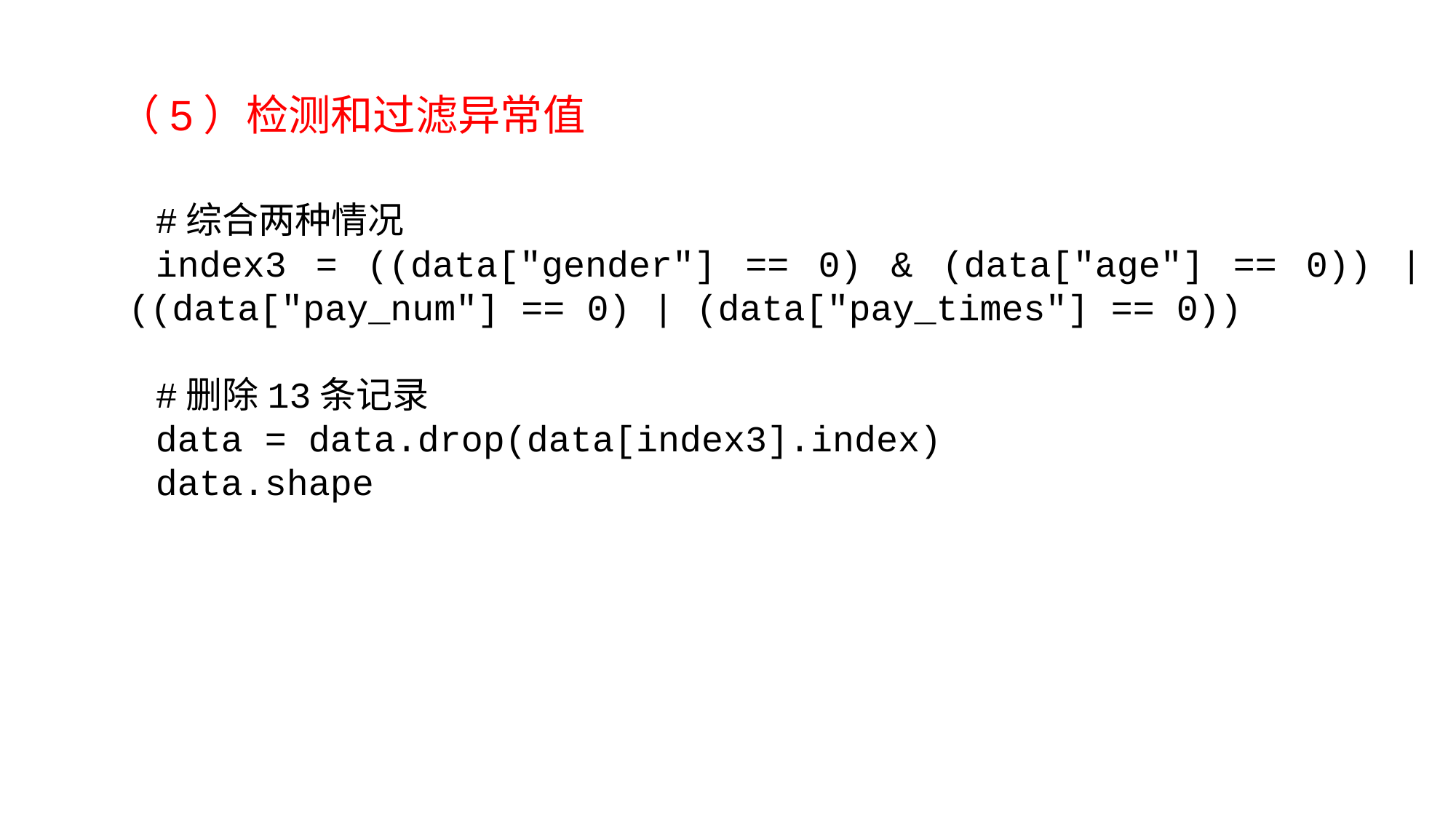

（5）检测和过滤异常值
#综合两种情况
index3 = ((data["gender"] == 0) & (data["age"] == 0)) | ((data["pay_num"] == 0) | (data["pay_times"] == 0))

#删除13条记录
data = data.drop(data[index3].index)
data.shape